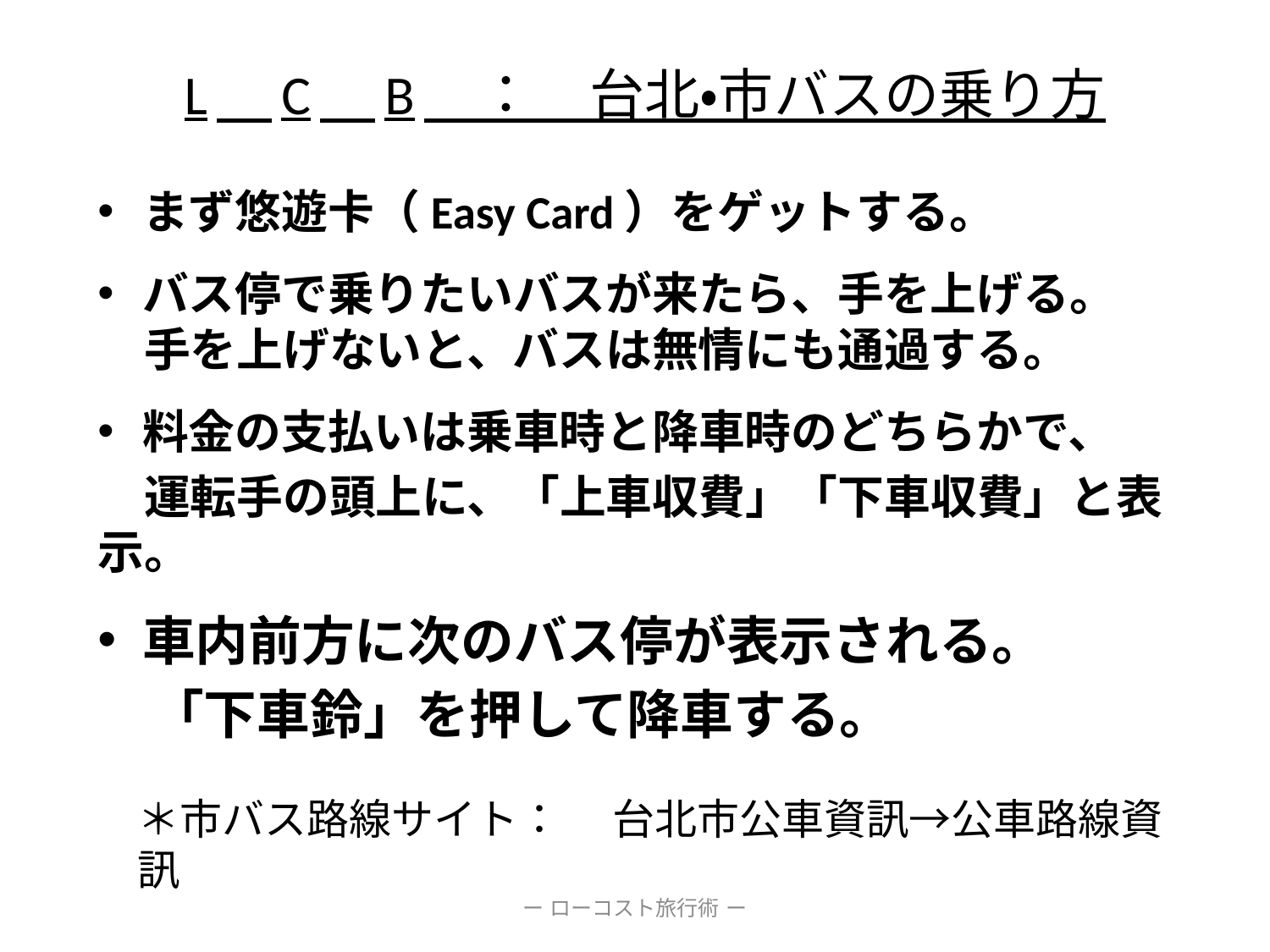

# L　C　B　：　台北・市バスの乗り方
まず悠遊卡（Easy Card）をゲットする。

バス停で乗りたいバスが来たら、手を上げる。
　手を上げないと、バスは無情にも通過する。

料金の支払いは乗車時と降車時のどちらかで、
　運転手の頭上に、「上車収費」「下車収費」と表示。

車内前方に次のバス停が表示される。
　「下車鈴」を押して降車する。

＊市バス路線サイト： 　台北市公車資訊→公車路線資訊
ー ローコスト旅行術 ー